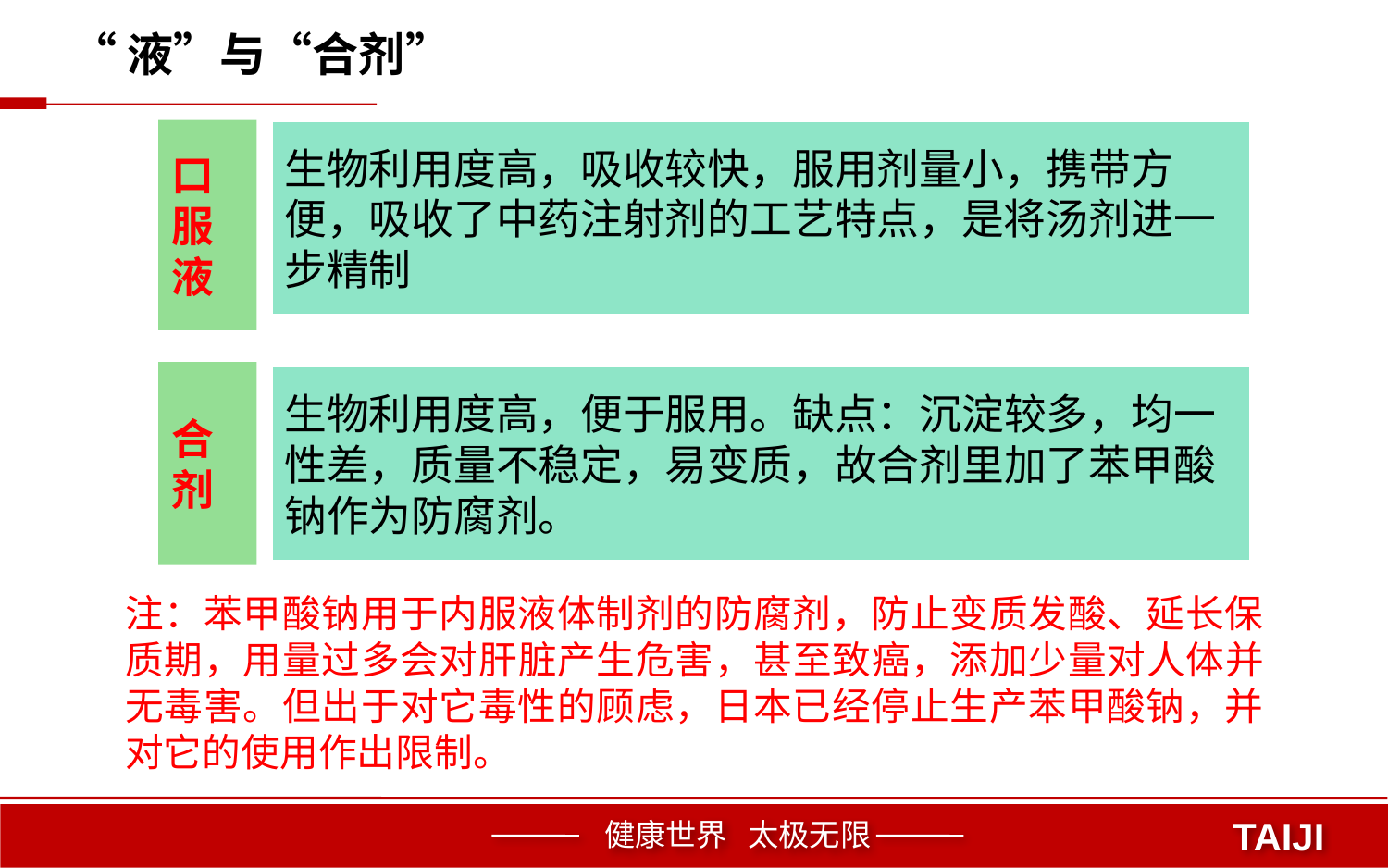

“液”与“合剂”
口服液
生物利用度高，吸收较快，服用剂量小，携带方便，吸收了中药注射剂的工艺特点，是将汤剂进一步精制
合剂
生物利用度高，便于服用。缺点：沉淀较多，均一性差，质量不稳定，易变质，故合剂里加了苯甲酸钠作为防腐剂。
注：苯甲酸钠用于内服液体制剂的防腐剂，防止变质发酸、延长保质期，用量过多会对肝脏产生危害，甚至致癌，添加少量对人体并无毒害。但出于对它毒性的顾虑，日本已经停止生产苯甲酸钠，并对它的使用作出限制。